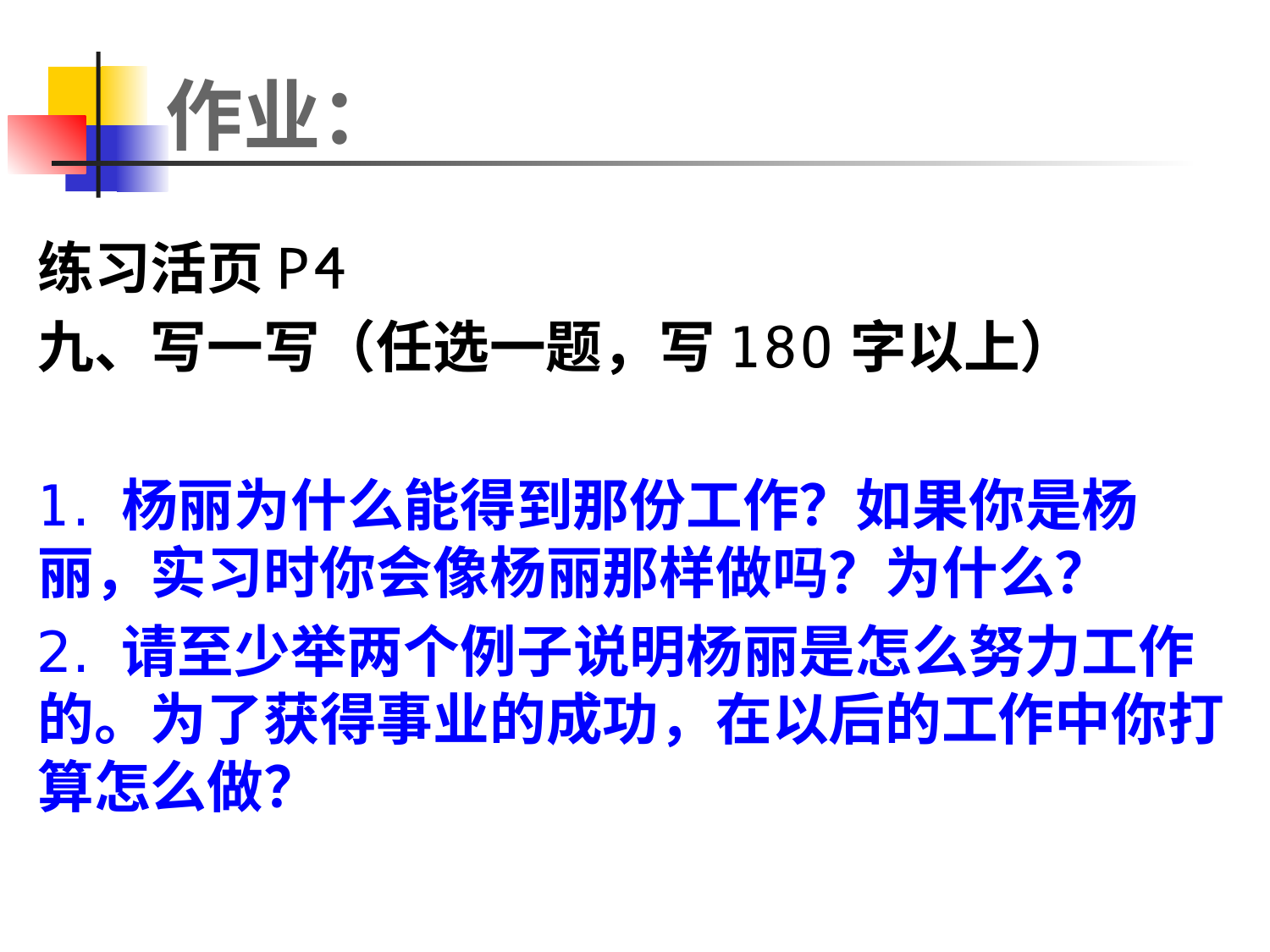

# 作业：
练习活页P4
九、写一写（任选一题，写180字以上）

1. 杨丽为什么能得到那份工作？如果你是杨丽，实习时你会像杨丽那样做吗？为什么？
2. 请至少举两个例子说明杨丽是怎么努力工作的。为了获得事业的成功，在以后的工作中你打算怎么做？